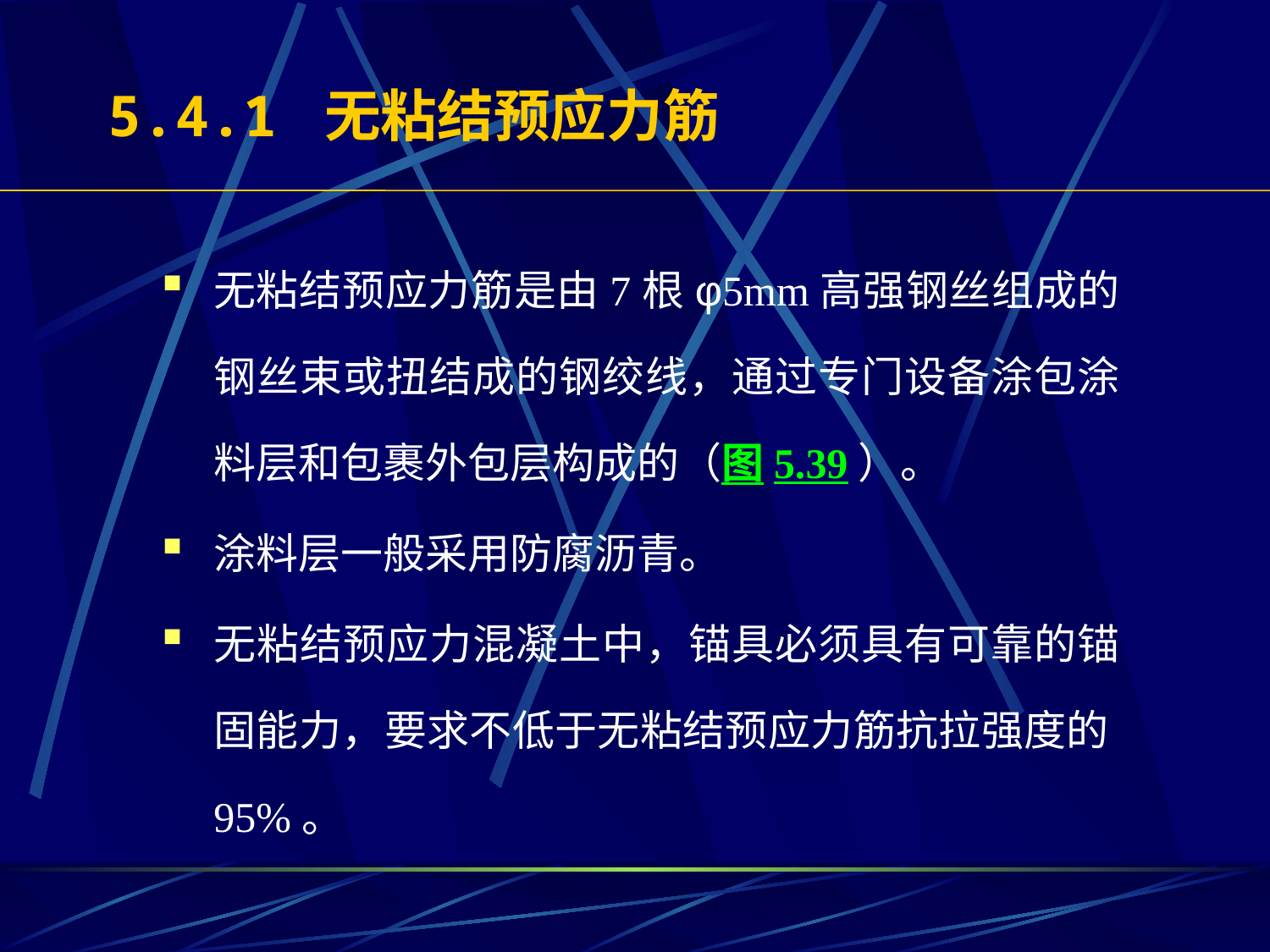

5.4.1 无粘结预应力筋

无粘结预应力筋是由7根φ5mm高强钢丝组成的钢丝束或扭结成的钢绞线，通过专门设备涂包涂料层和包裹外包层构成的（图5.39）。
涂料层一般采用防腐沥青。
无粘结预应力混凝土中，锚具必须具有可靠的锚固能力，要求不低于无粘结预应力筋抗拉强度的95%。